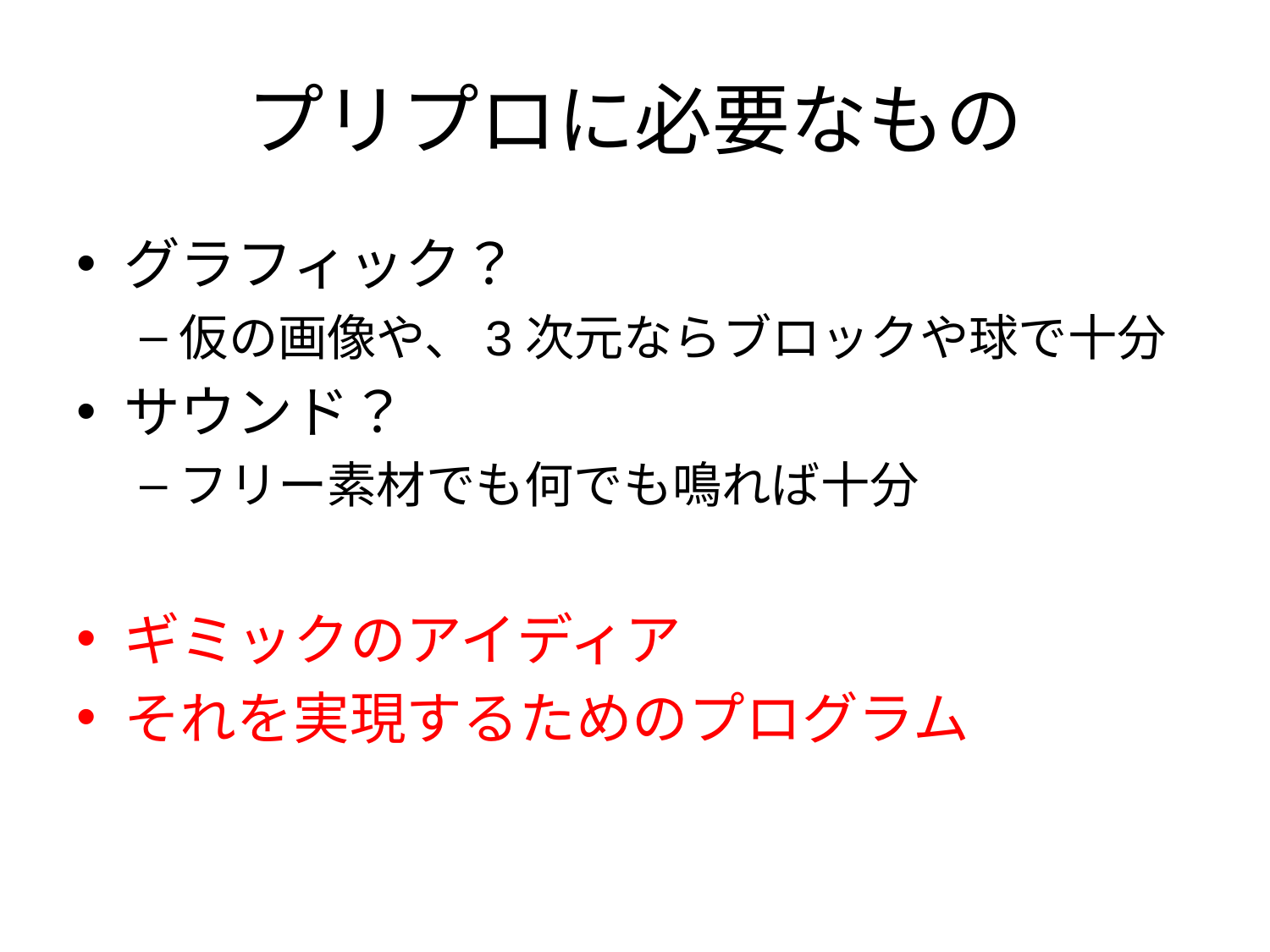

# プリプロに必要なもの
グラフィック？
仮の画像や、3次元ならブロックや球で十分
サウンド？
フリー素材でも何でも鳴れば十分

ギミックのアイディア
それを実現するためのプログラム